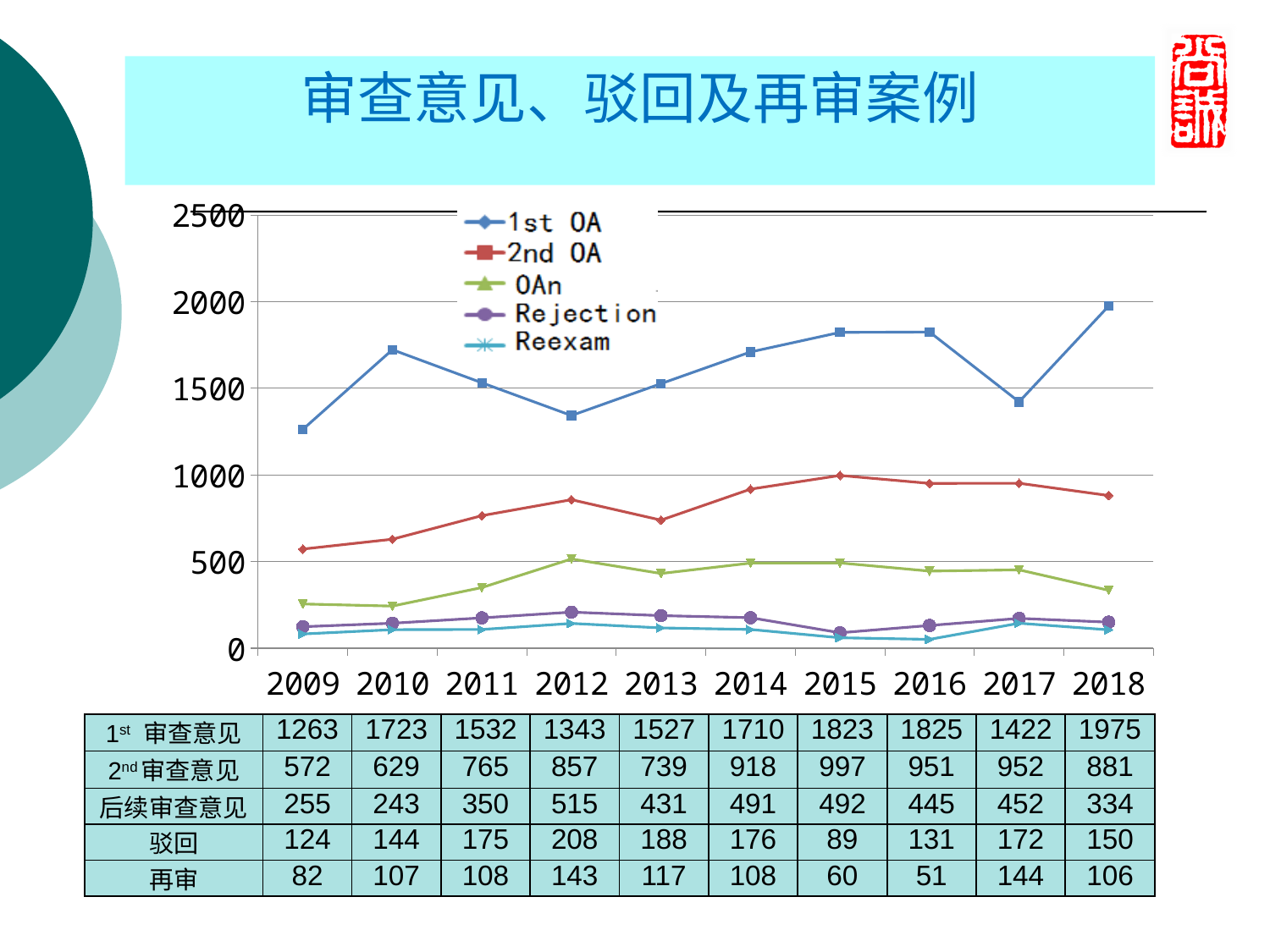

审查意见、驳回及再审案例

### Chart

| Category | 1st OA | 2nd OA | N次OA | 拒絶査定 | 審判請求 |
|---|---|---|---|---|---|
| 2009 | 1263.0 | 572.0 | 255.0 | 124.0 | 82.0 |
| 2010 | 1723.0 | 629.0 | 243.0 | 144.0 | 107.0 |
| 2011 | 1532.0 | 765.0 | 350.0 | 175.0 | 108.0 |
| 2012 | 1343.0 | 857.0 | 515.0 | 208.0 | 143.0 |
| 2013 | 1527.0 | 739.0 | 431.0 | 188.0 | 117.0 |
| 2014 | 1710.0 | 918.0 | 491.0 | 176.0 | 108.0 |
| 2015 | 1823.0 | 997.0 | 492.0 | 89.0 | 60.0 |
| 2016 | 1825.0 | 951.0 | 445.0 | 131.0 | 51.0 |
| 2017 | 1422.0 | 952.0 | 452.0 | 172.0 | 144.0 |
| 2018 | 1975.0 | 881.0 | 334.0 | 150.0 | 106.0 |
| 1st 审查意见 | 1263 | 1723 | 1532 | 1343 | 1527 | 1710 | 1823 | 1825 | 1422 | 1975 |
| --- | --- | --- | --- | --- | --- | --- | --- | --- | --- | --- |
| 2nd审查意见 | 572 | 629 | 765 | 857 | 739 | 918 | 997 | 951 | 952 | 881 |
| 后续审查意见 | 255 | 243 | 350 | 515 | 431 | 491 | 492 | 445 | 452 | 334 |
| 驳回 | 124 | 144 | 175 | 208 | 188 | 176 | 89 | 131 | 172 | 150 |
| 再审 | 82 | 107 | 108 | 143 | 117 | 108 | 60 | 51 | 144 | 106 |
5